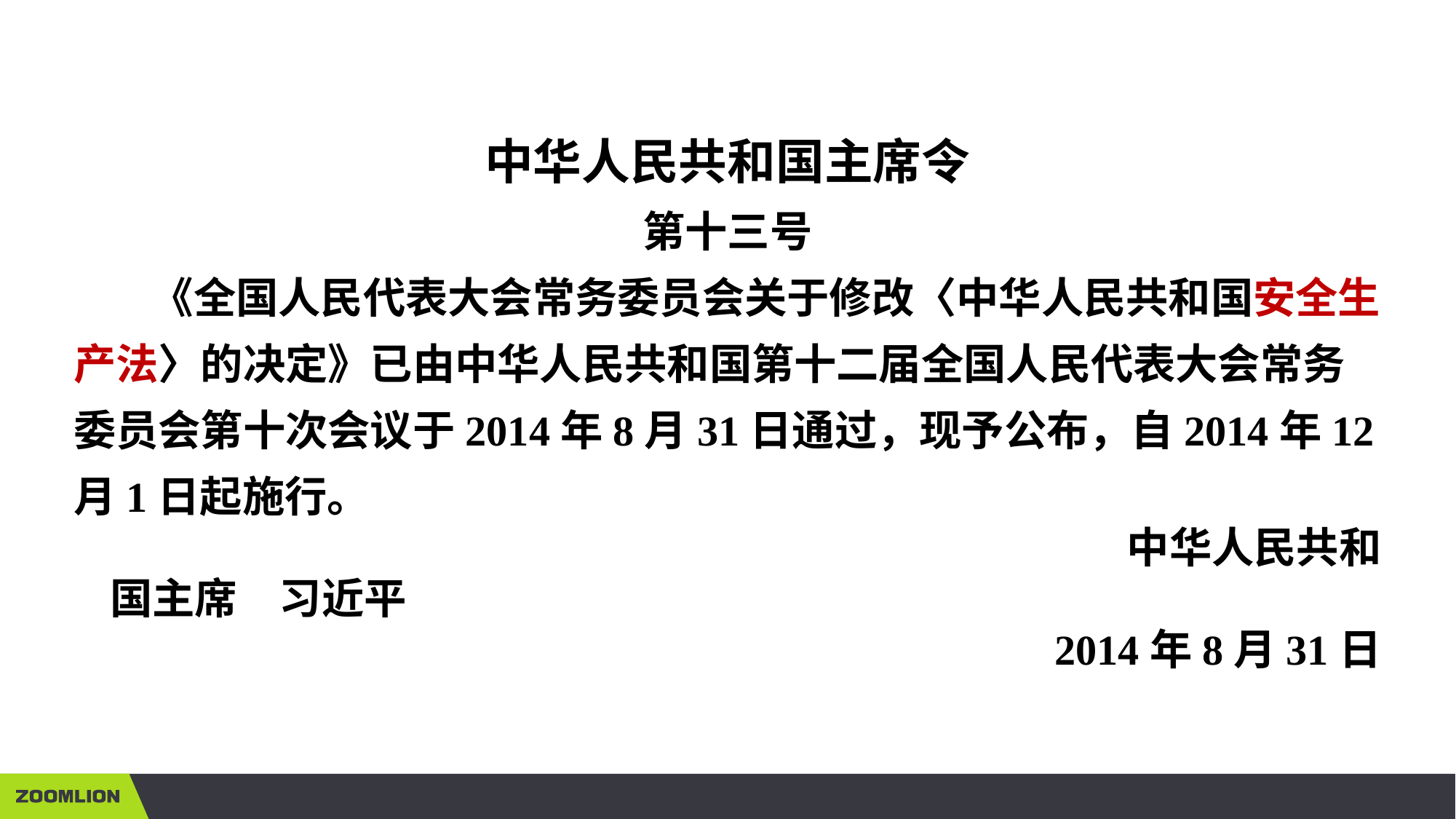

中华人民共和国主席令
第十三号
       《全国人民代表大会常务委员会关于修改〈中华人民共和国安全生产法〉的决定》已由中华人民共和国第十二届全国人民代表大会常务委员会第十次会议于2014年8月31日通过，现予公布，自2014年12月1日起施行。
　　　　　　　　　　　　　　　　　　　　　             中华人民共和国主席　习近平　　　　　　　　　　　　　　　　　　　　　　　　　　　　　　　　　　　　　　　　2014年8月31日